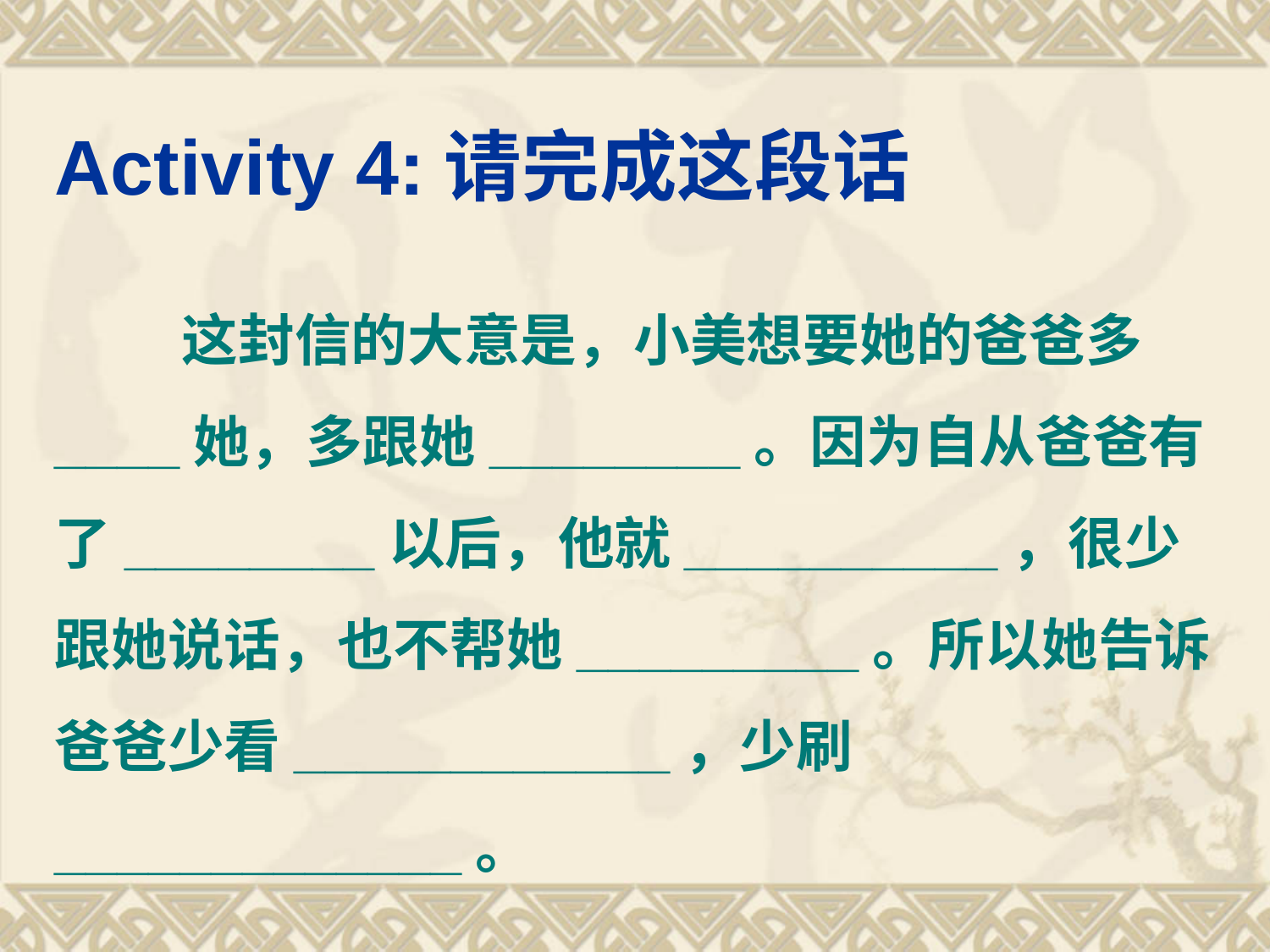

# Activity 4:请完成这段话
	这封信的大意是，小美想要她的爸爸多____她，多跟她________。因为自从爸爸有了________以后，他就__________，很少跟她说话，也不帮她_________。所以她告诉爸爸少看____________，少刷_____________。